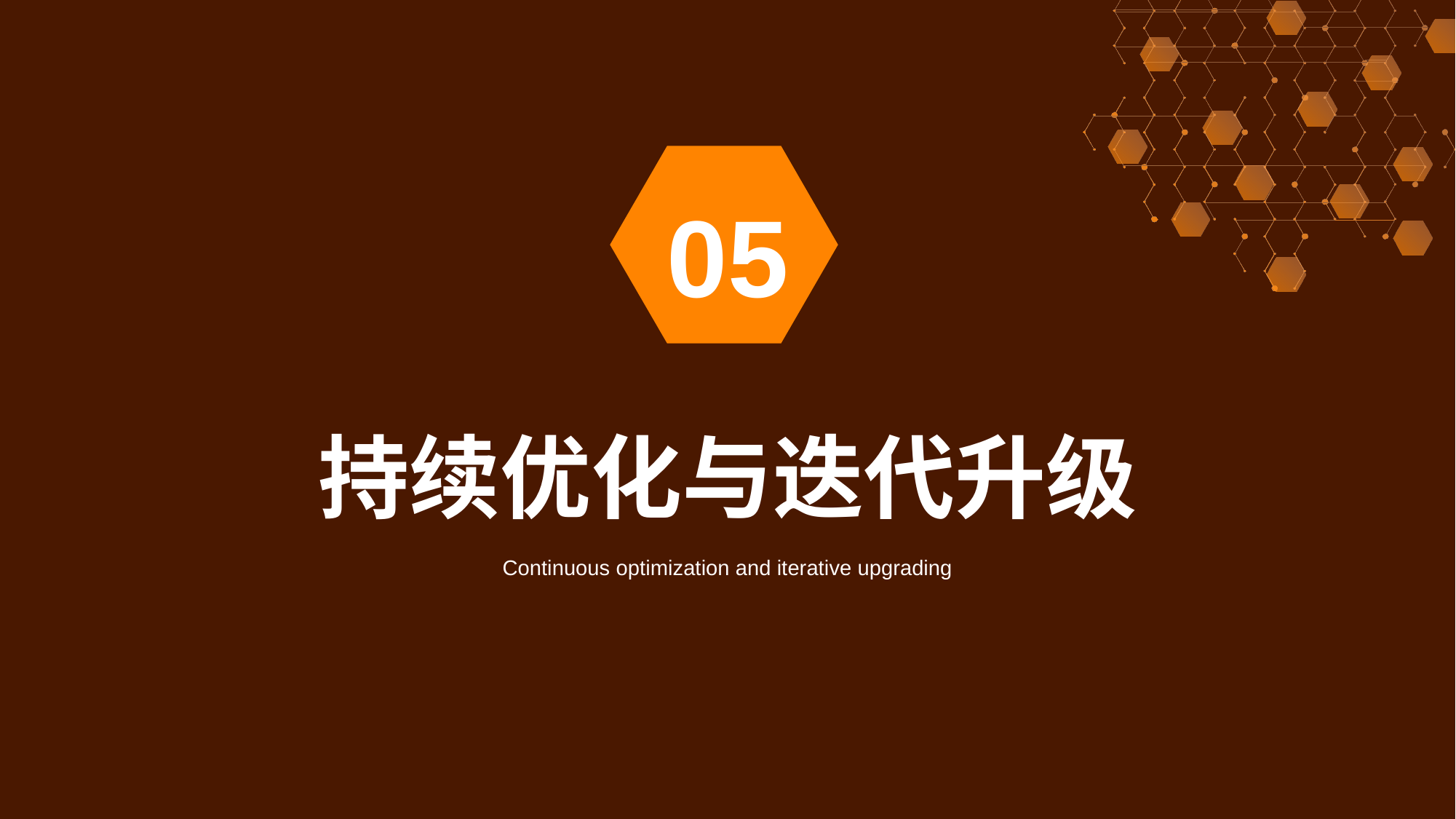

05

持续优化与迭代升级
Continuous optimization and iterative upgrading